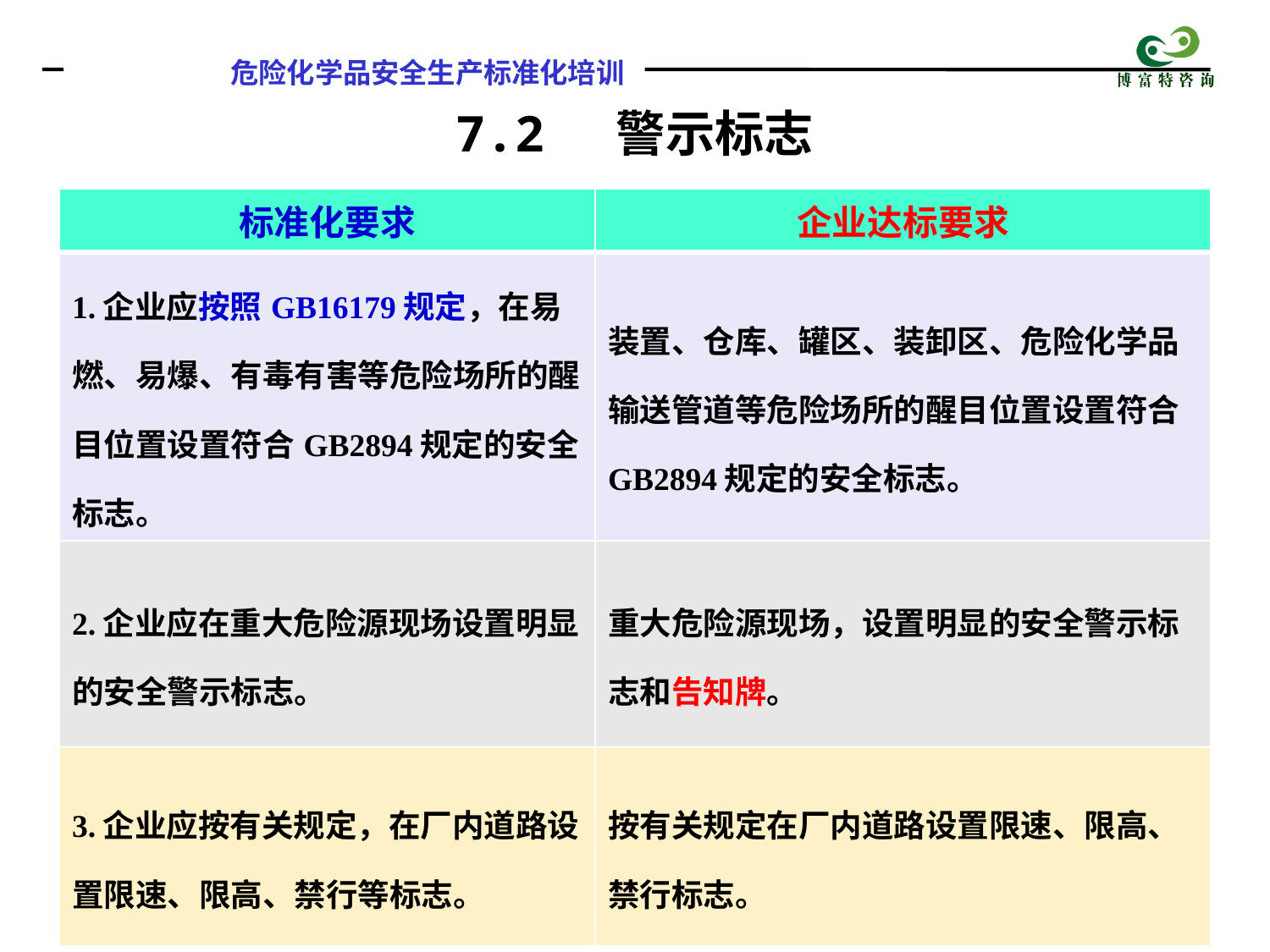

7.2  警示标志
| 标准化要求 | 企业达标要求 |
| --- | --- |
| 1.企业应按照GB16179规定，在易燃、易爆、有毒有害等危险场所的醒目位置设置符合GB2894规定的安全标志。 | 装置、仓库、罐区、装卸区、危险化学品输送管道等危险场所的醒目位置设置符合GB2894规定的安全标志。 |
| 2.企业应在重大危险源现场设置明显的安全警示标志。 | 重大危险源现场，设置明显的安全警示标志和告知牌。 |
| 3.企业应按有关规定，在厂内道路设置限速、限高、禁行等标志。 | 按有关规定在厂内道路设置限速、限高、禁行标志。 |